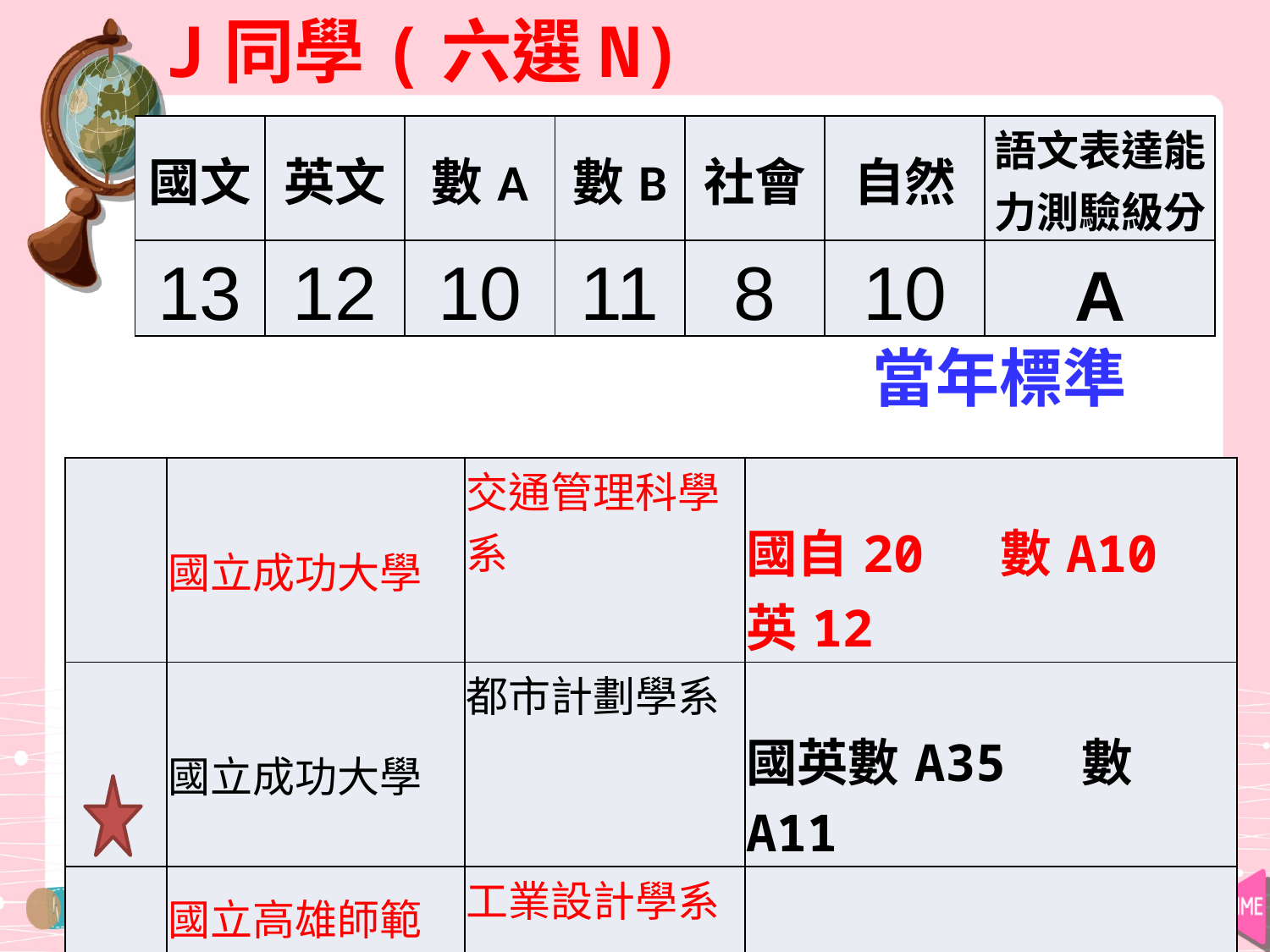

J同學(六選N)
| 國文 | 英文 | 數A | 數B | 社會 | 自然 | 語文表達能力測驗級分 |
| --- | --- | --- | --- | --- | --- | --- |
| 13 | 12 | 10 | 11 | 8 | 10 | A |
當年標準
|  | 國立成功大學 | 交通管理科學系 | 國自20 數A10 英12 |
| --- | --- | --- | --- |
|  | 國立成功大學 | 都市計劃學系 | 國英數A35 數A11 |
|  | 國立高雄師範大學 | 工業設計學系 | 英12 |
|  | 國立中山大學 | 海洋科學系 | 數A7 自10 英9 |
|  | 國立高雄大學 | 應用化學系 | 英自22 |
|  | 國立高雄大學 | 建築學系 | 國11 英9 數A8 |